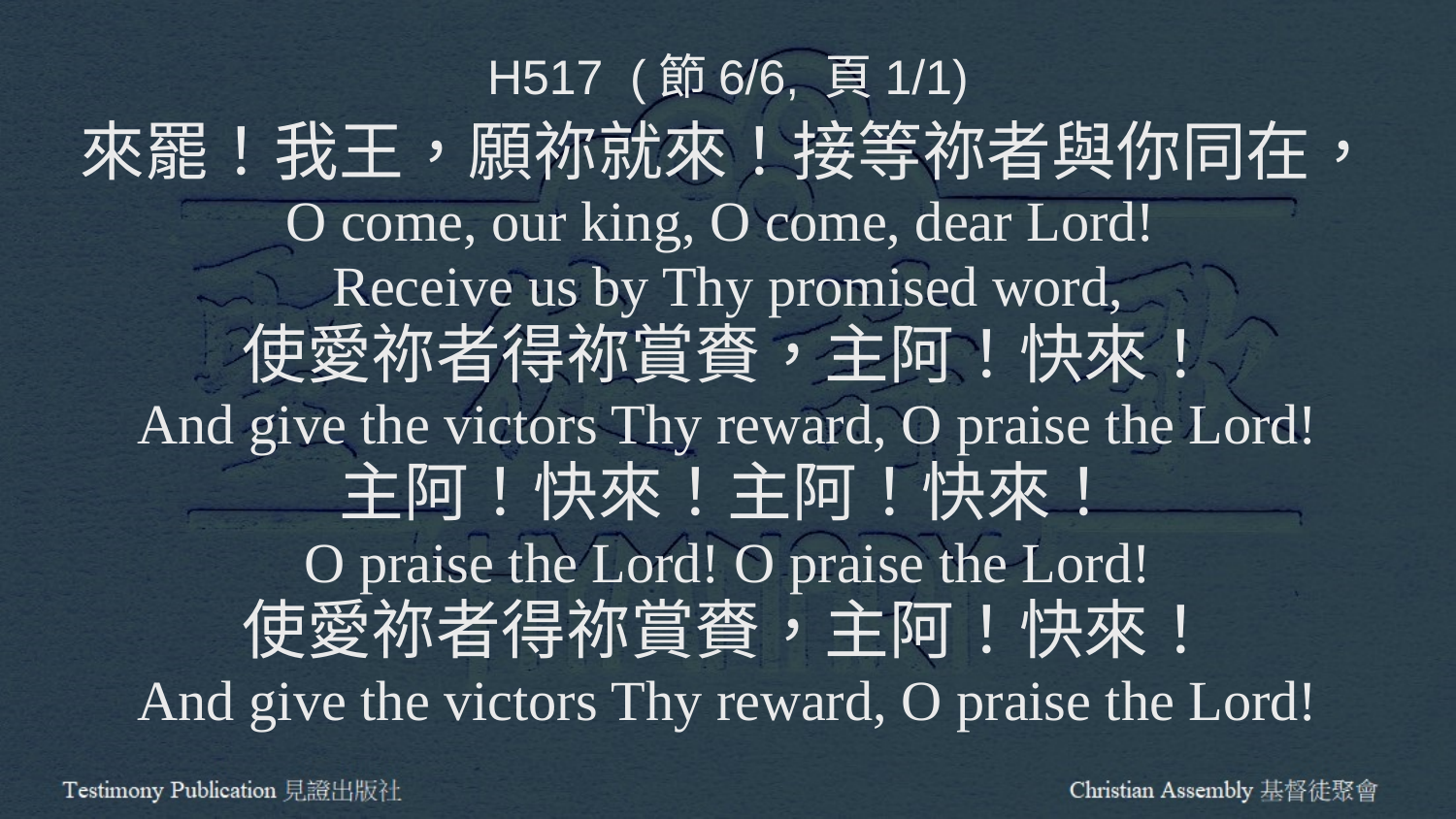

H517  (節6/6, 頁1/1)
來罷！我王，願祢就來！接等祢者與你同在，
O come, our king, O come, dear Lord!
Receive us by Thy promised word,
使愛祢者得祢賞賚，主阿！快來！
And give the victors Thy reward, O praise the Lord!
主阿！快來！主阿！快來！
O praise the Lord! O praise the Lord!
使愛祢者得祢賞賚，主阿！快來！
And give the victors Thy reward, O praise the Lord!